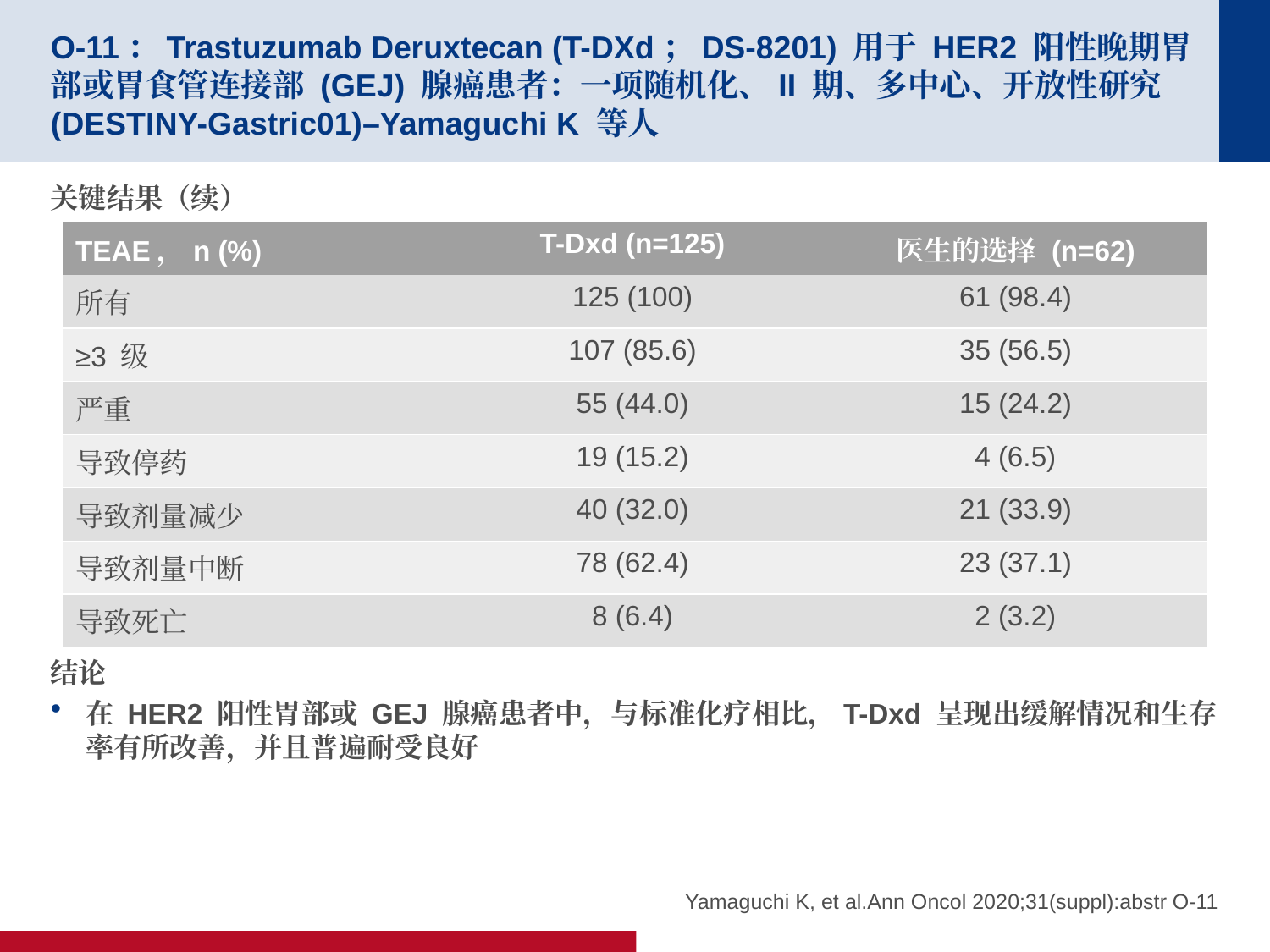

# O-11：Trastuzumab Deruxtecan (T-DXd；DS-8201) 用于 HER2 阳性晚期胃部或胃食管连接部 (GEJ) 腺癌患者：一项随机化、II 期、多中心、开放性研究 (DESTINY-Gastric01)–Yamaguchi K 等人
关键结果（续）
结论
在 HER2 阳性胃部或 GEJ 腺癌患者中，与标准化疗相比，T-Dxd 呈现出缓解情况和生存率有所改善，并且普遍耐受良好

| TEAE，n (%) | T-Dxd (n=125) | 医生的选择 (n=62) |
| --- | --- | --- |
| 所有 | 125 (100) | 61 (98.4) |
| ≥3 级 | 107 (85.6) | 35 (56.5) |
| 严重 | 55 (44.0) | 15 (24.2) |
| 导致停药 | 19 (15.2) | 4 (6.5) |
| 导致剂量减少 | 40 (32.0) | 21 (33.9) |
| 导致剂量中断 | 78 (62.4) | 23 (37.1) |
| 导致死亡 | 8 (6.4) | 2 (3.2) |
Yamaguchi K, et al.Ann Oncol 2020;31(suppl):abstr O-11